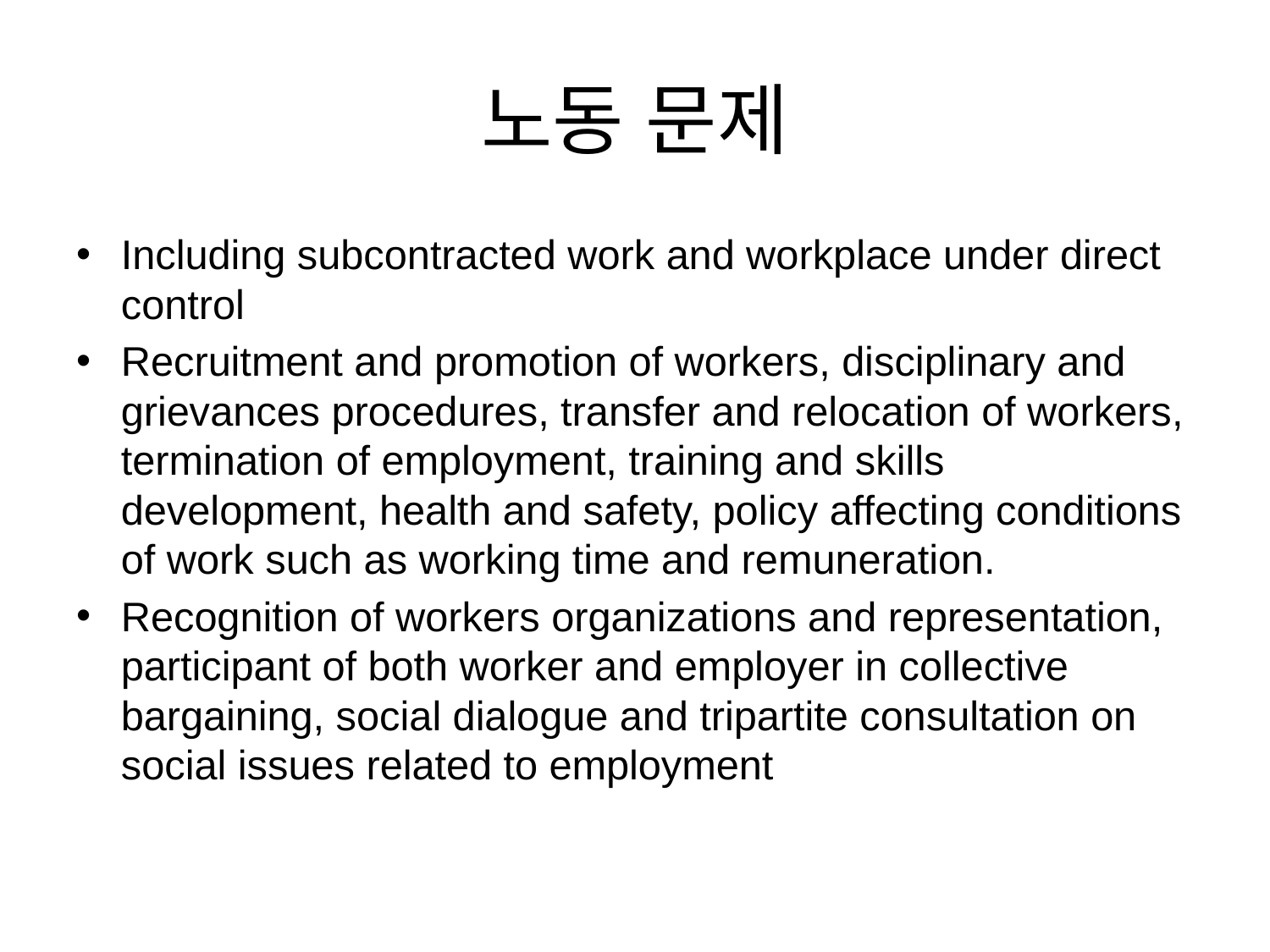

# 노동 문제
Including subcontracted work and workplace under direct control
Recruitment and promotion of workers, disciplinary and grievances procedures, transfer and relocation of workers, termination of employment, training and skills development, health and safety, policy affecting conditions of work such as working time and remuneration.
Recognition of workers organizations and representation, participant of both worker and employer in collective bargaining, social dialogue and tripartite consultation on social issues related to employment